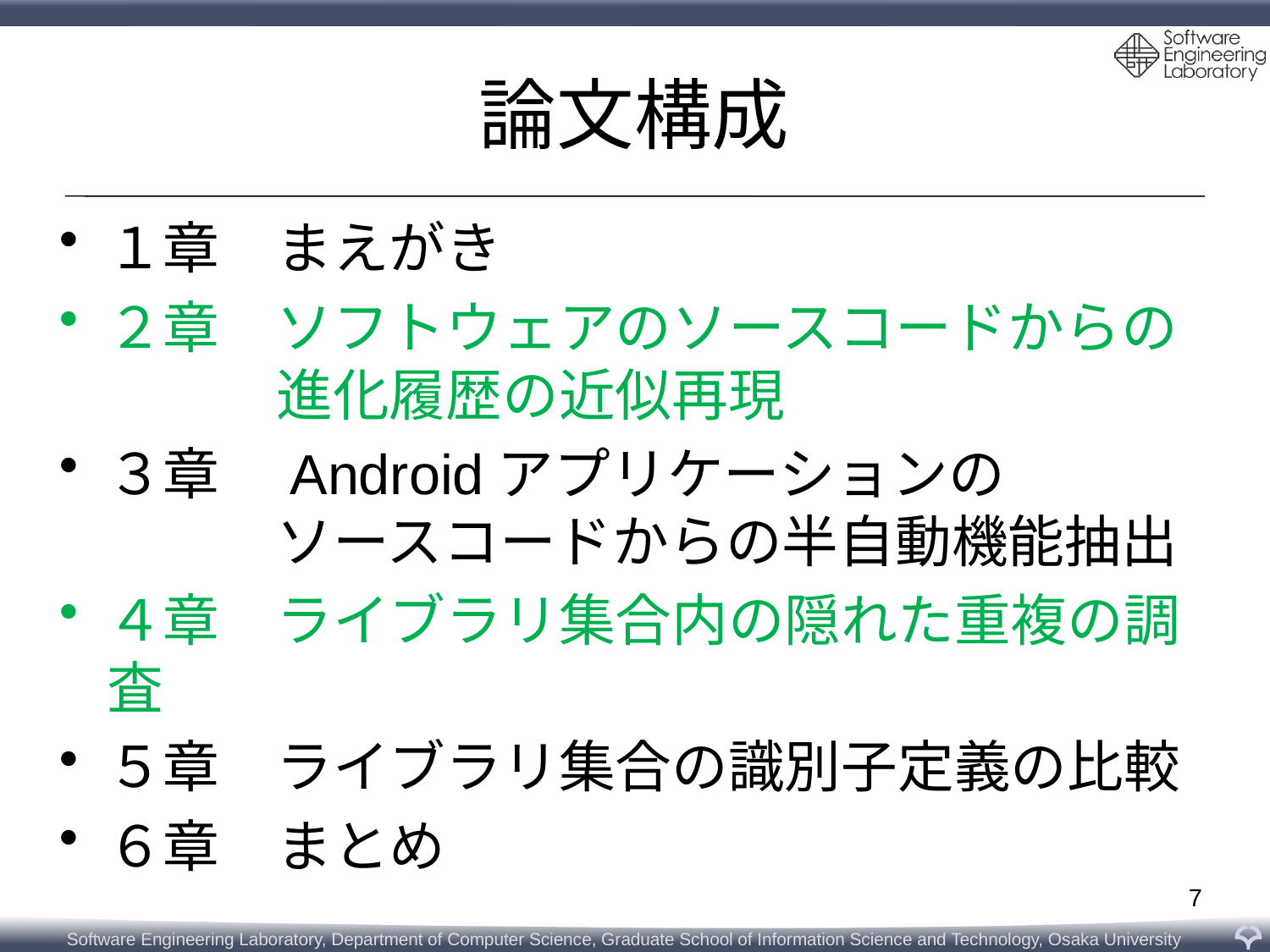

# 論文構成
１章　まえがき
２章　ソフトウェアのソースコードからの
２章　進化履歴の近似再現
３章　Androidアプリケーションの
３章　ソースコードからの半自動機能抽出
４章　ライブラリ集合内の隠れた重複の調査
５章　ライブラリ集合の識別子定義の比較
６章　まとめ
7